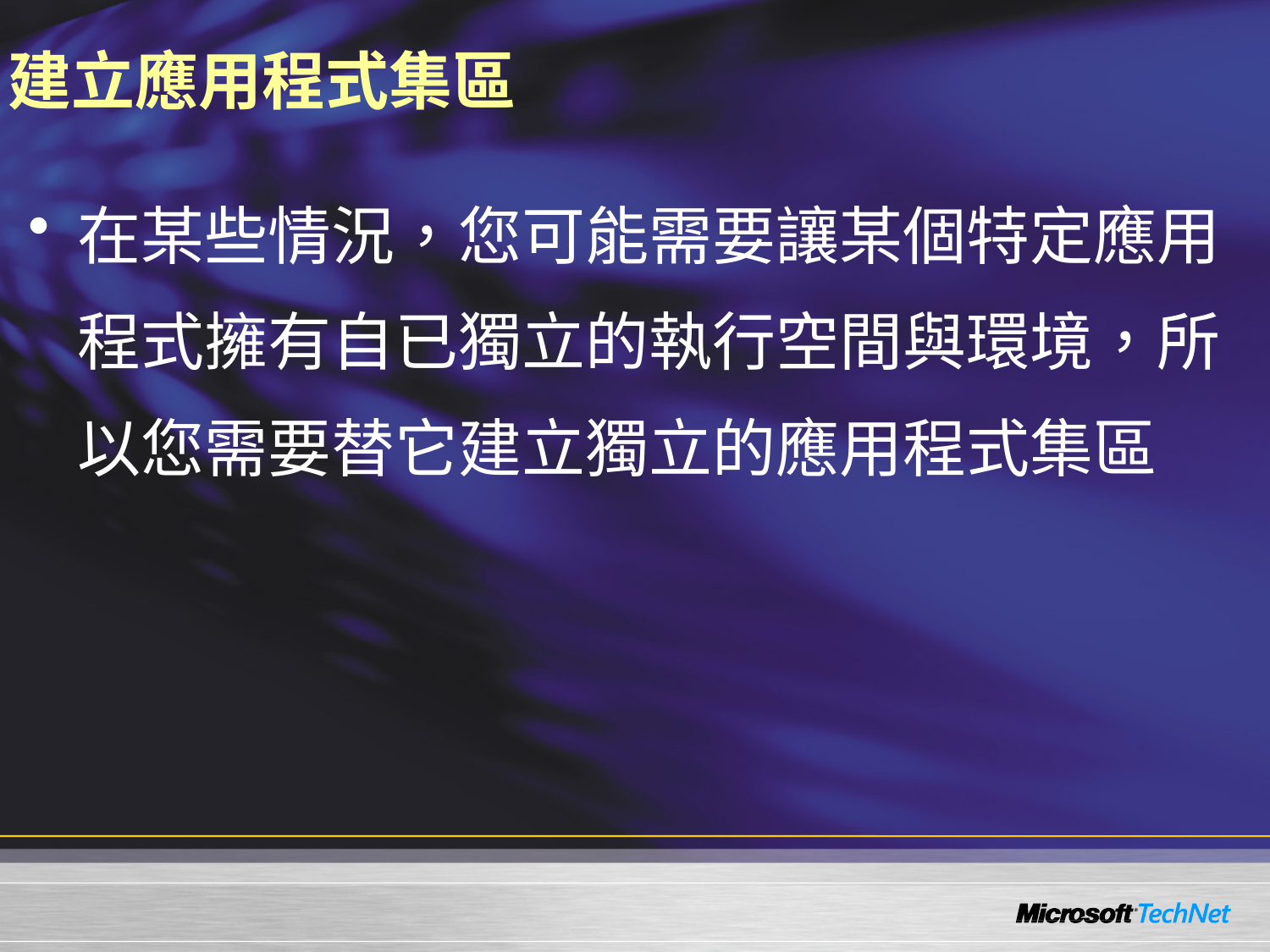

# 建立應用程式集區
在某些情況，您可能需要讓某個特定應用程式擁有自已獨立的執行空間與環境，所以您需要替它建立獨立的應用程式集區